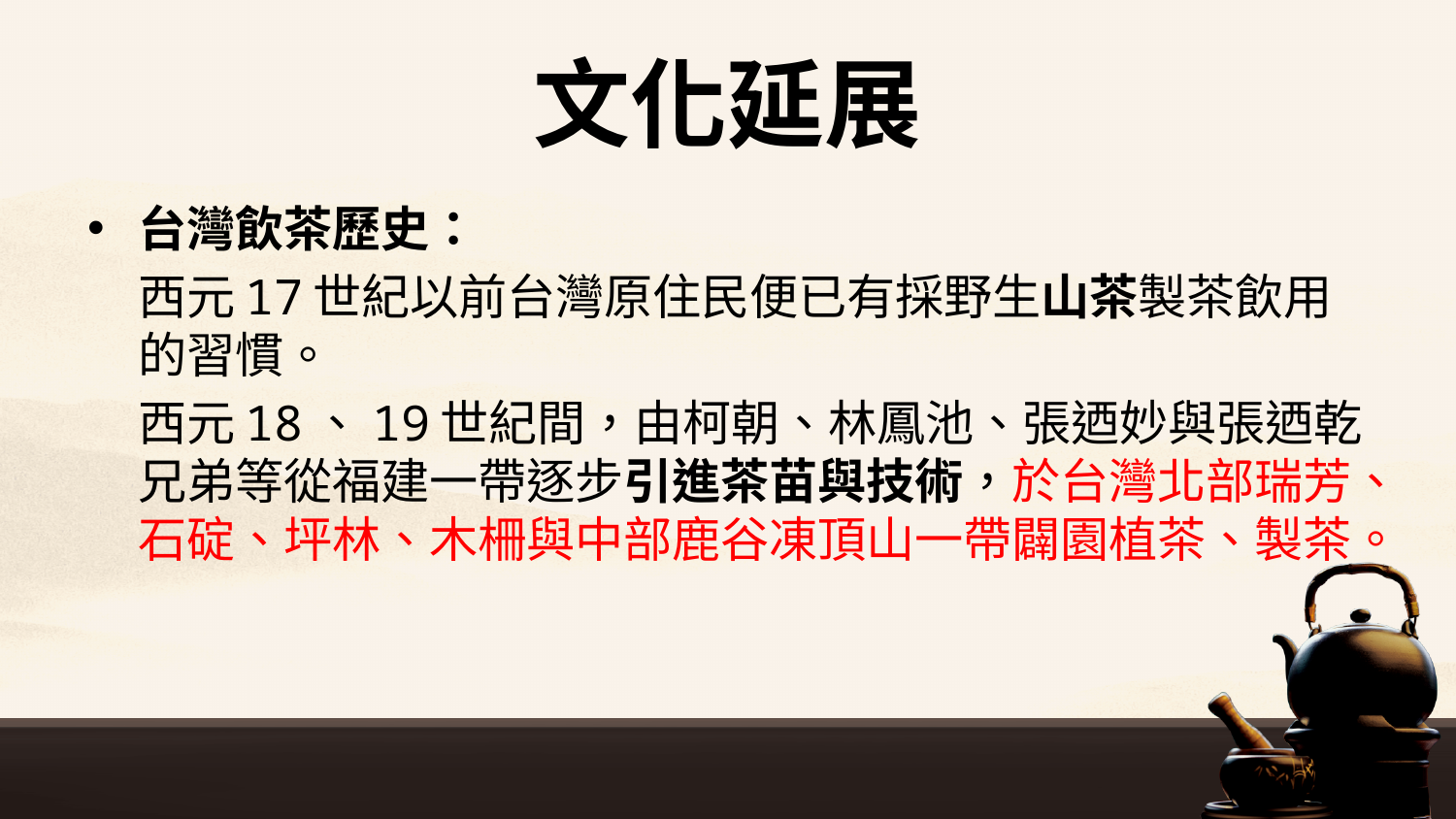

# 文化延展
台灣飲茶歷史：
	西元17世紀以前台灣原住民便已有採野生山茶製茶飲用的習慣。
	西元18、19世紀間，由柯朝、林鳳池、張迺妙與張迺乾兄弟等從福建一帶逐步引進茶苗與技術，於台灣北部瑞芳、石碇、坪林、木柵與中部鹿谷凍頂山一帶闢園植茶、製茶。